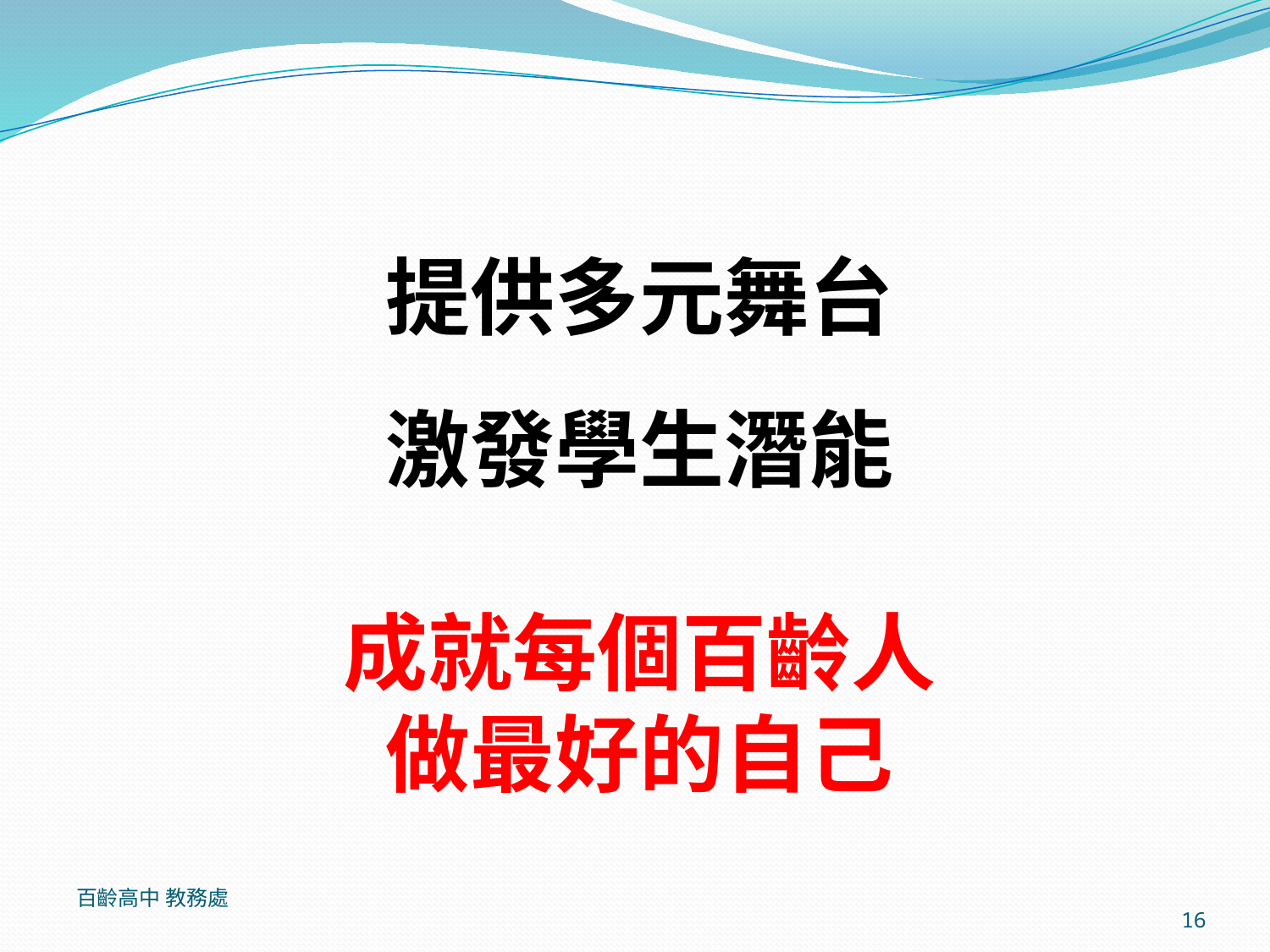

提供多元舞台
激發學生潛能

成就每個百齡人
做最好的自己
百齡高中 教務處
16